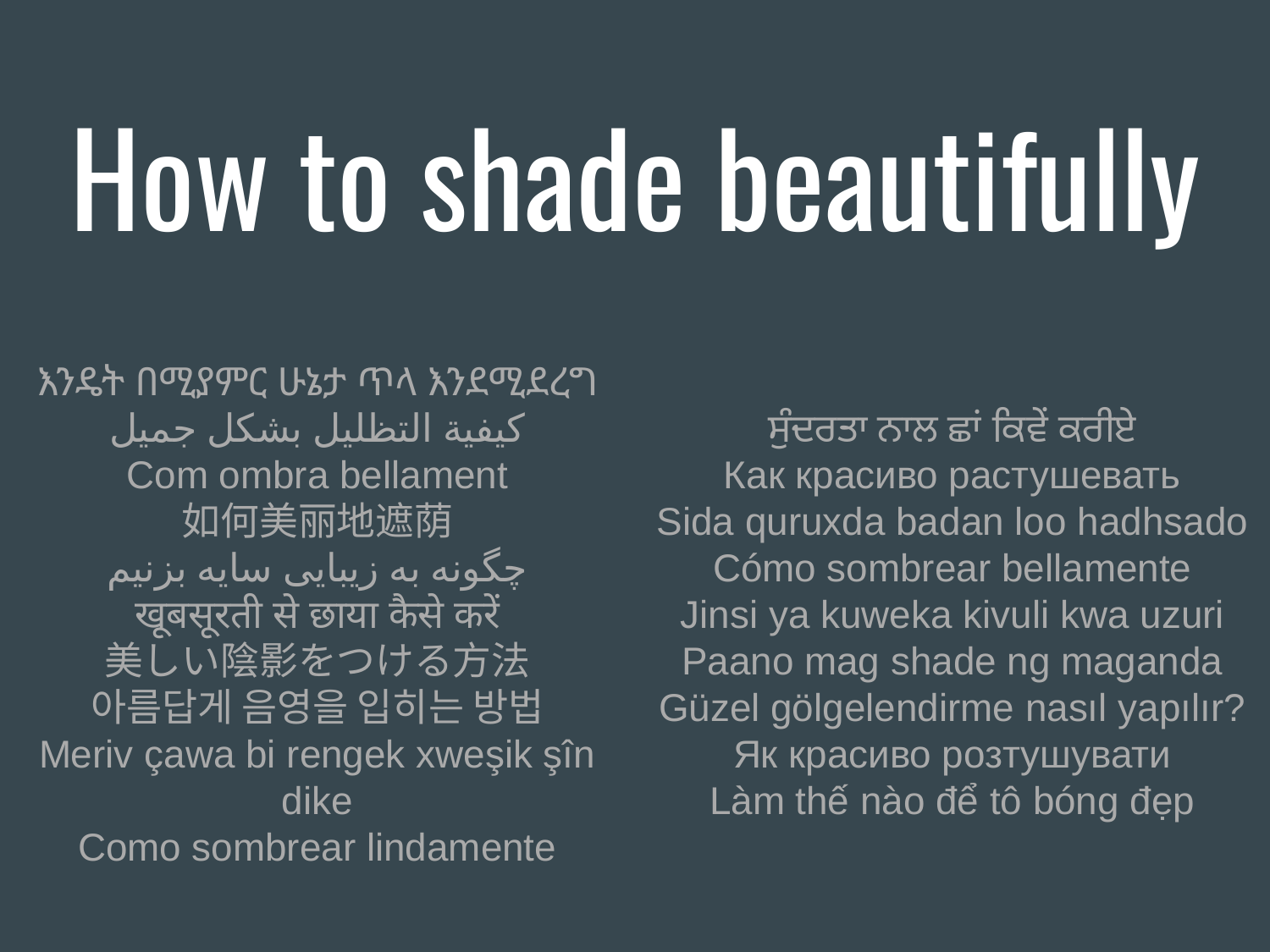

How to shade beautifully
እንዴት በሚያምር ሁኔታ ጥላ እንደሚደረግ
كيفية التظليل بشكل جميل
Com ombra bellament
如何美丽地遮荫
چگونه به زیبایی سایه بزنیم
खूबसूरती से छाया कैसे करें
美しい陰影をつける方法
아름답게 음영을 입히는 방법
Meriv çawa bi rengek xweşik şîn dike
Como sombrear lindamente
ਸੁੰਦਰਤਾ ਨਾਲ ਛਾਂ ਕਿਵੇਂ ਕਰੀਏ
Как красиво растушевать
Sida quruxda badan loo hadhsado
Cómo sombrear bellamente
Jinsi ya kuweka kivuli kwa uzuri
Paano mag shade ng maganda
Güzel gölgelendirme nasıl yapılır?
Як красиво розтушувати
Làm thế nào để tô bóng đẹp